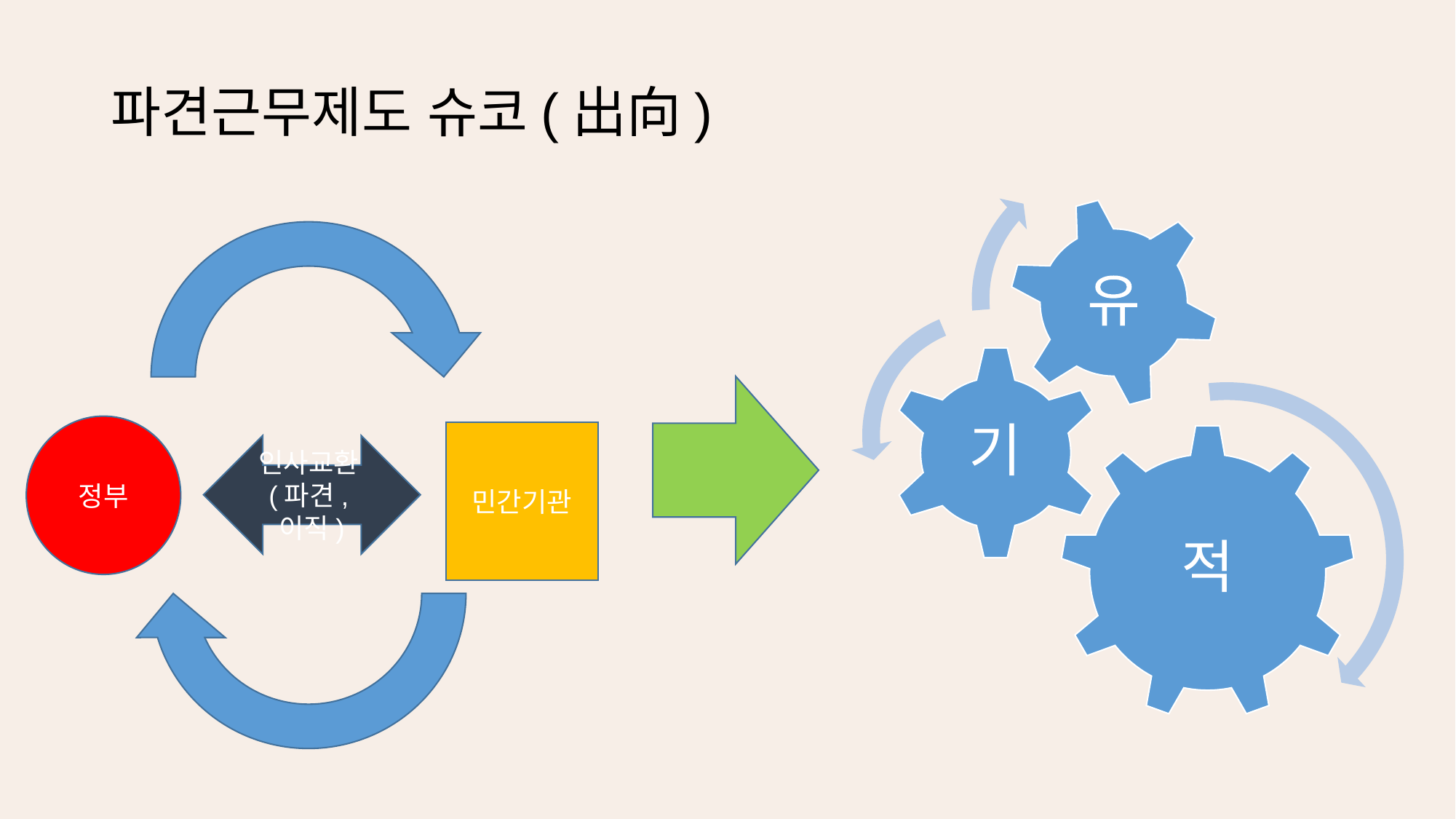

# 파견근무제도 슈코(出向)
적
기
유

정부

민간기관
인사교환(파견,이직)